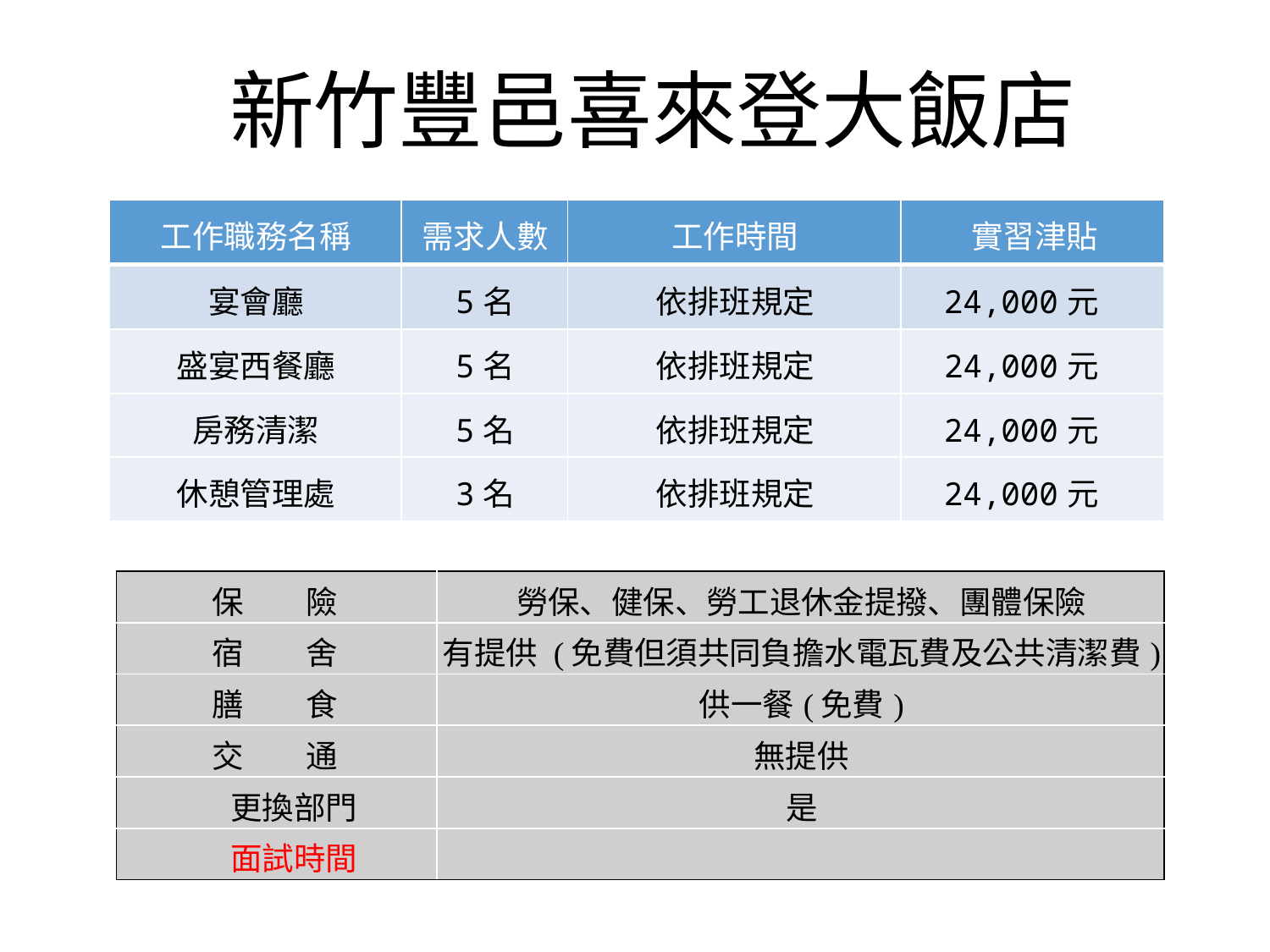

# 新竹豐邑喜來登大飯店
| 工作職務名稱 | 需求人數 | 工作時間 | 實習津貼 |
| --- | --- | --- | --- |
| 宴會廳 | 5名 | 依排班規定 | 24,000元 |
| 盛宴西餐廳 | 5名 | 依排班規定 | 24,000元 |
| 房務清潔 | 5名 | 依排班規定 | 24,000元 |
| 休憩管理處 | 3名 | 依排班規定 | 24,000元 |
| 保 | 險 | 勞保、健保、勞工退休金提撥、團體保險 |
| --- | --- | --- |
| 宿 | 舍 | 有提供 (免費但須共同負擔水電瓦費及公共清潔費) |
| 膳 | 食 | 供一餐(免費) |
| 交 | 通 | 無提供 |
| 更換部門 |  | 是 |
| 面試時間 |  |  |